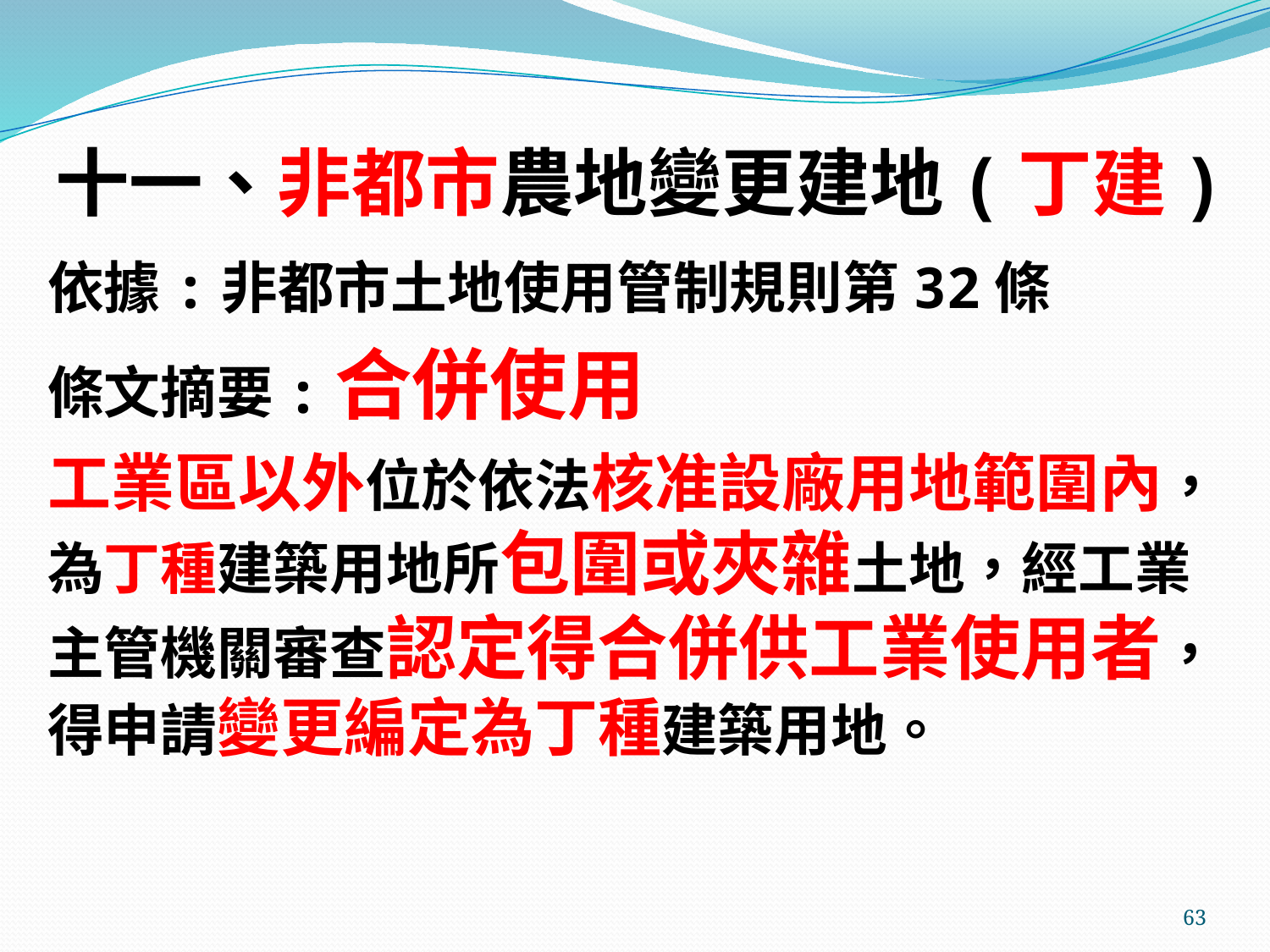

# 十一、非都市農地變更建地(丁建)
依據:非都市土地使用管制規則第32條
條文摘要:合併使用
工業區以外位於依法核准設廠用地範圍內，為丁種建築用地所包圍或夾雜土地，經工業主管機關審查認定得合併供工業使用者，得申請變更編定為丁種建築用地。
63